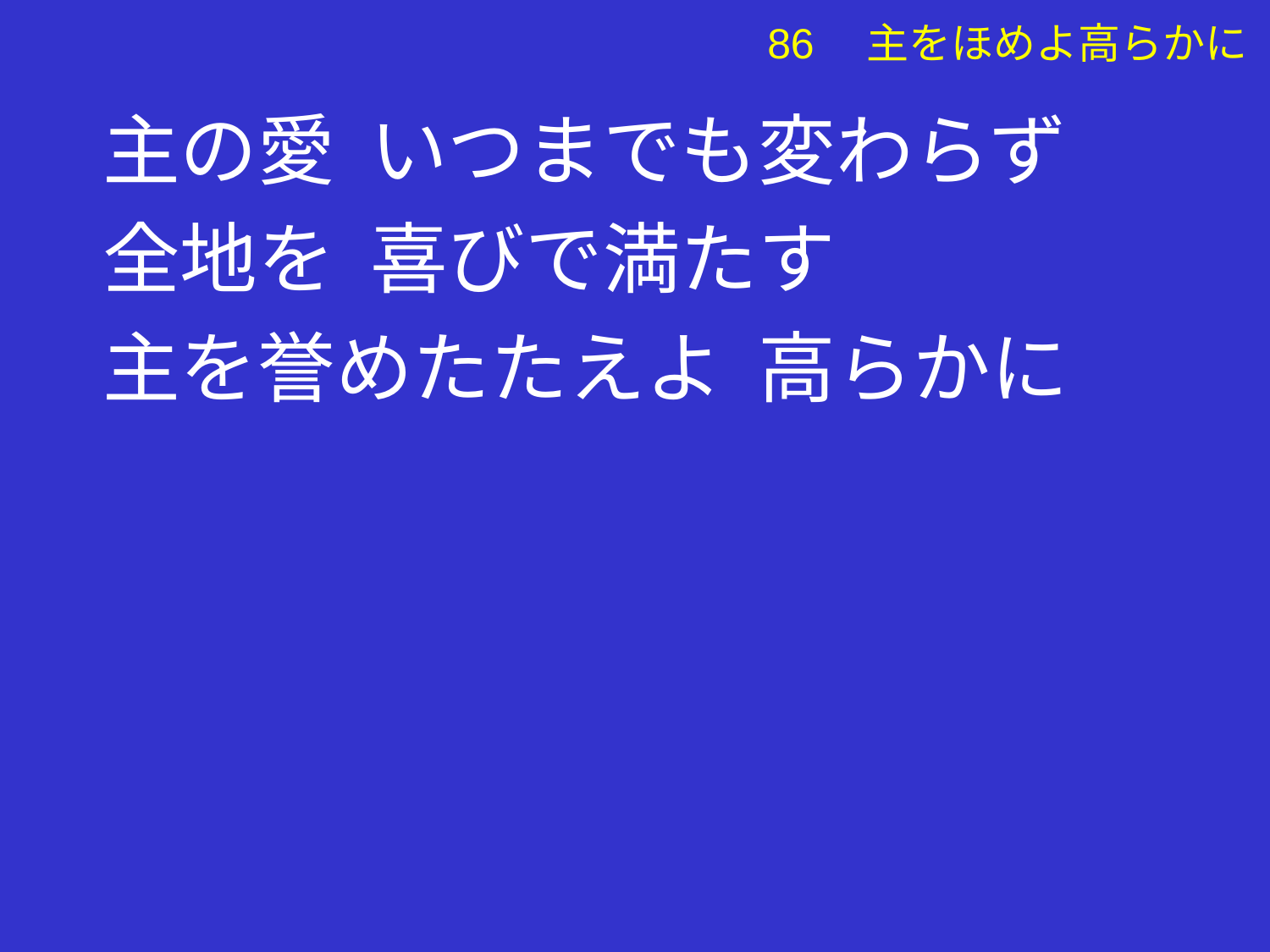

主の愛  いつまでも変わらず
全地を  喜びで満たす
主を誉めたたえよ  高らかに
# 86　主をほめよ高らかに